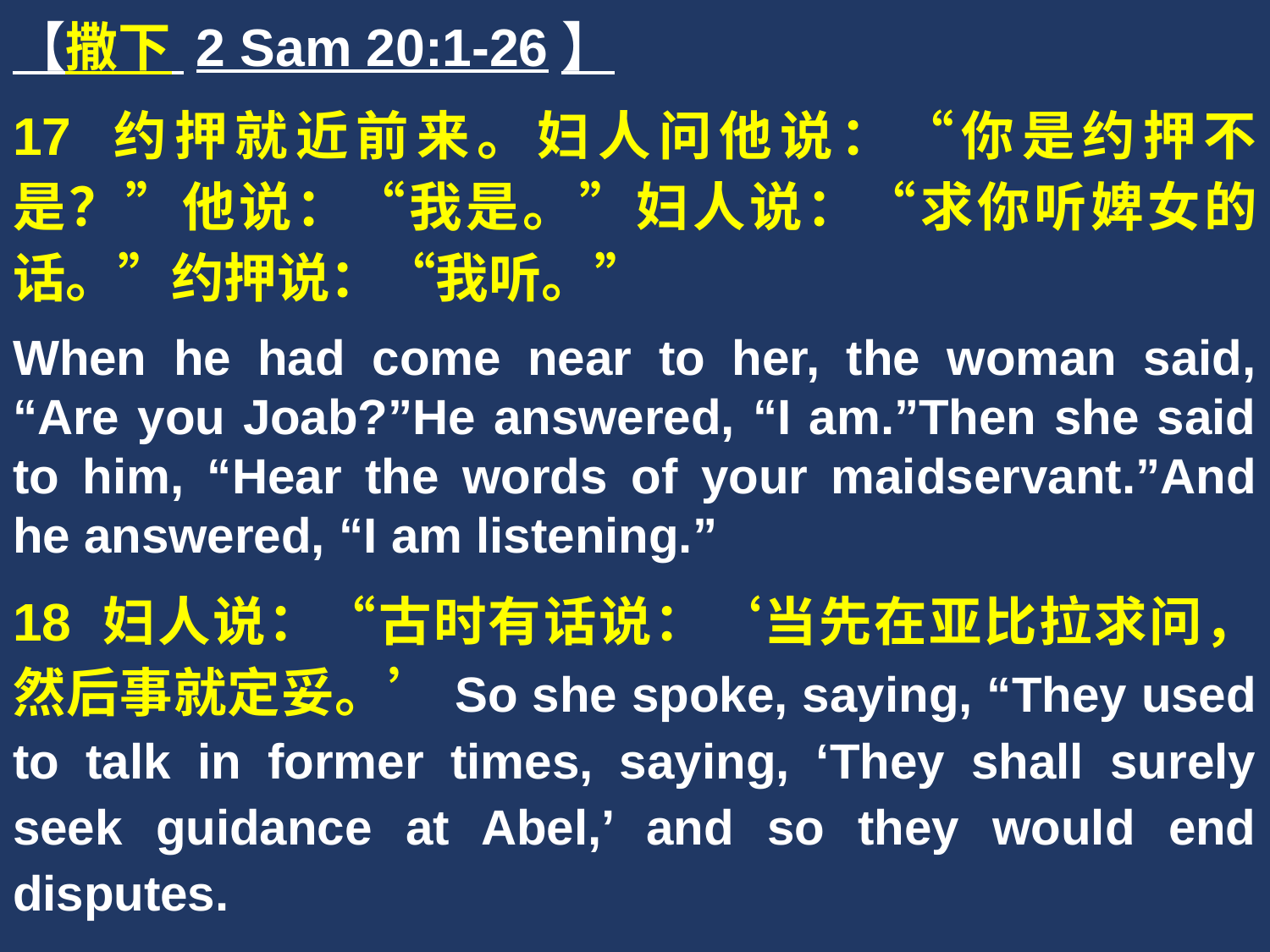

【撒下 2 Sam 20:1-26】
17 约押就近前来。妇人问他说：“你是约押不是？”他说：“我是。”妇人说：“求你听婢女的话。”约押说：“我听。”
When he had come near to her, the woman said, “Are you Joab?”He answered, “I am.”Then she said to him, “Hear the words of your maidservant.”And he answered, “I am listening.”
18 妇人说：“古时有话说：‘当先在亚比拉求问，然后事就定妥。’So she spoke, saying, “They used to talk in former times, saying, ‘They shall surely seek guidance at Abel,’ and so they would end disputes.